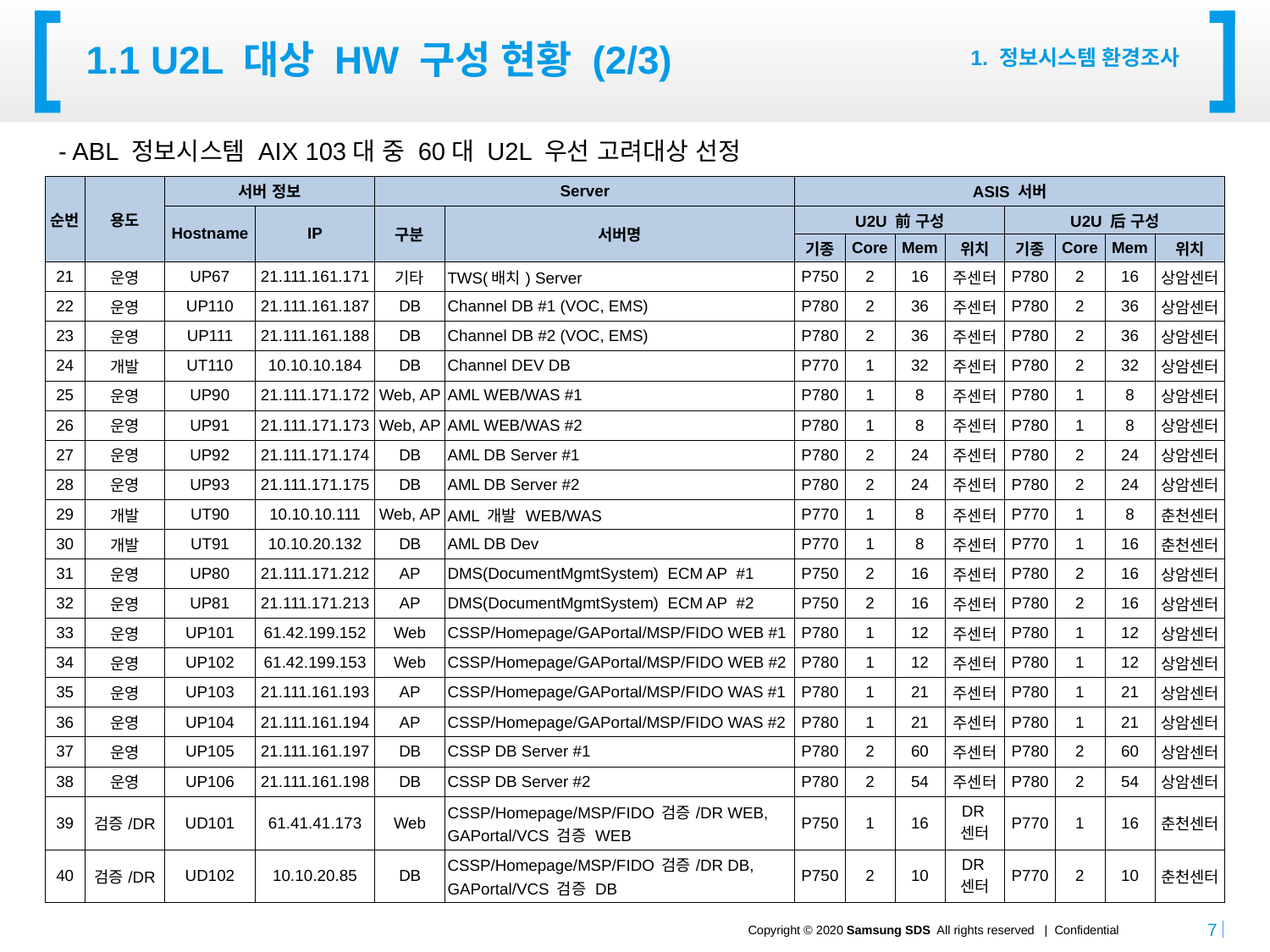

# 1.1 U2L 대상 HW 구성 현황 (2/3)
1. 정보시스템 환경조사
- ABL 정보시스템 AIX 103대 중 60대 U2L 우선 고려대상 선정
| 순번 | 용도 | 서버 정보 |  | Server |  | ASIS 서버 |  |  |  |  |  |  |  |
| --- | --- | --- | --- | --- | --- | --- | --- | --- | --- | --- | --- | --- | --- |
|  |  | Hostname | IP | 구분 | 서버명 | U2U 前 구성 |  |  |  | U2U 后 구성 |  |  |  |
|  |  |  |  |  |  | 기종 | Core | Mem | 위치 | 기종 | Core | Mem | 위치 |
| 21 | 운영 | UP67 | 21.111.161.171 | 기타 | TWS(배치) Server | P750 | 2 | 16 | 주센터 | P780 | 2 | 16 | 상암센터 |
| 22 | 운영 | UP110 | 21.111.161.187 | DB | Channel DB #1 (VOC, EMS) | P780 | 2 | 36 | 주센터 | P780 | 2 | 36 | 상암센터 |
| 23 | 운영 | UP111 | 21.111.161.188 | DB | Channel DB #2 (VOC, EMS) | P780 | 2 | 36 | 주센터 | P780 | 2 | 36 | 상암센터 |
| 24 | 개발 | UT110 | 10.10.10.184 | DB | Channel DEV DB | P770 | 1 | 32 | 주센터 | P780 | 2 | 32 | 상암센터 |
| 25 | 운영 | UP90 | 21.111.171.172 | Web, AP | AML WEB/WAS #1 | P780 | 1 | 8 | 주센터 | P780 | 1 | 8 | 상암센터 |
| 26 | 운영 | UP91 | 21.111.171.173 | Web, AP | AML WEB/WAS #2 | P780 | 1 | 8 | 주센터 | P780 | 1 | 8 | 상암센터 |
| 27 | 운영 | UP92 | 21.111.171.174 | DB | AML DB Server #1 | P780 | 2 | 24 | 주센터 | P780 | 2 | 24 | 상암센터 |
| 28 | 운영 | UP93 | 21.111.171.175 | DB | AML DB Server #2 | P780 | 2 | 24 | 주센터 | P780 | 2 | 24 | 상암센터 |
| 29 | 개발 | UT90 | 10.10.10.111 | Web, AP | AML 개발 WEB/WAS | P770 | 1 | 8 | 주센터 | P770 | 1 | 8 | 춘천센터 |
| 30 | 개발 | UT91 | 10.10.20.132 | DB | AML DB Dev | P770 | 1 | 8 | 주센터 | P770 | 1 | 16 | 춘천센터 |
| 31 | 운영 | UP80 | 21.111.171.212 | AP | DMS(DocumentMgmtSystem) ECM AP #1 | P750 | 2 | 16 | 주센터 | P780 | 2 | 16 | 상암센터 |
| 32 | 운영 | UP81 | 21.111.171.213 | AP | DMS(DocumentMgmtSystem) ECM AP #2 | P750 | 2 | 16 | 주센터 | P780 | 2 | 16 | 상암센터 |
| 33 | 운영 | UP101 | 61.42.199.152 | Web | CSSP/Homepage/GAPortal/MSP/FIDO WEB #1 | P780 | 1 | 12 | 주센터 | P780 | 1 | 12 | 상암센터 |
| 34 | 운영 | UP102 | 61.42.199.153 | Web | CSSP/Homepage/GAPortal/MSP/FIDO WEB #2 | P780 | 1 | 12 | 주센터 | P780 | 1 | 12 | 상암센터 |
| 35 | 운영 | UP103 | 21.111.161.193 | AP | CSSP/Homepage/GAPortal/MSP/FIDO WAS #1 | P780 | 1 | 21 | 주센터 | P780 | 1 | 21 | 상암센터 |
| 36 | 운영 | UP104 | 21.111.161.194 | AP | CSSP/Homepage/GAPortal/MSP/FIDO WAS #2 | P780 | 1 | 21 | 주센터 | P780 | 1 | 21 | 상암센터 |
| 37 | 운영 | UP105 | 21.111.161.197 | DB | CSSP DB Server #1 | P780 | 2 | 60 | 주센터 | P780 | 2 | 60 | 상암센터 |
| 38 | 운영 | UP106 | 21.111.161.198 | DB | CSSP DB Server #2 | P780 | 2 | 54 | 주센터 | P780 | 2 | 54 | 상암센터 |
| 39 | 검증/DR | UD101 | 61.41.41.173 | Web | CSSP/Homepage/MSP/FIDO 검증/DR WEB, GAPortal/VCS 검증 WEB | P750 | 1 | 16 | DR센터 | P770 | 1 | 16 | 춘천센터 |
| 40 | 검증/DR | UD102 | 10.10.20.85 | DB | CSSP/Homepage/MSP/FIDO 검증/DR DB, GAPortal/VCS 검증 DB | P750 | 2 | 10 | DR센터 | P770 | 2 | 10 | 춘천센터 |